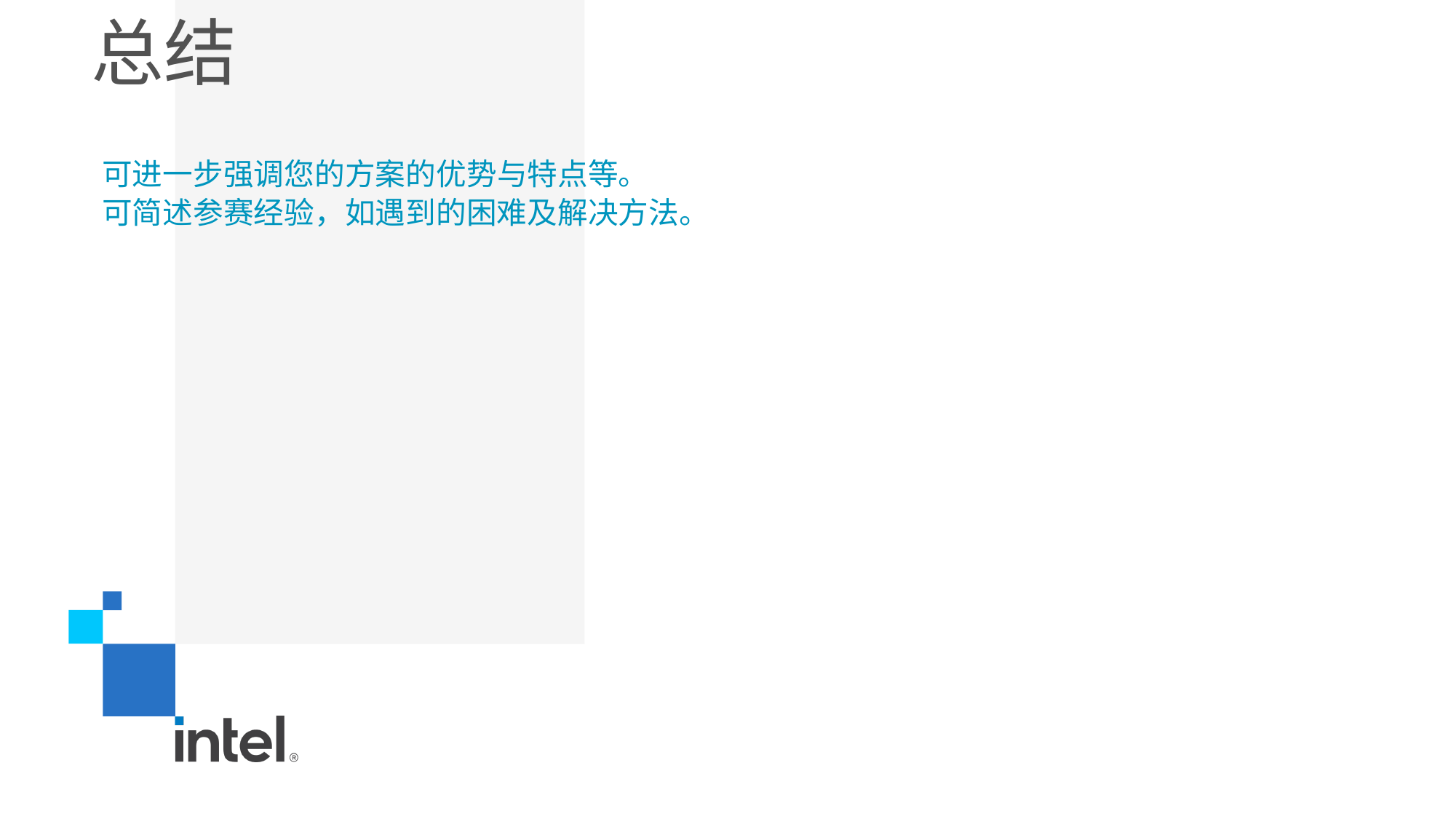

# 总结
可进一步强调您的方案的优势与特点等。
可简述参赛经验，如遇到的困难及解决方法。